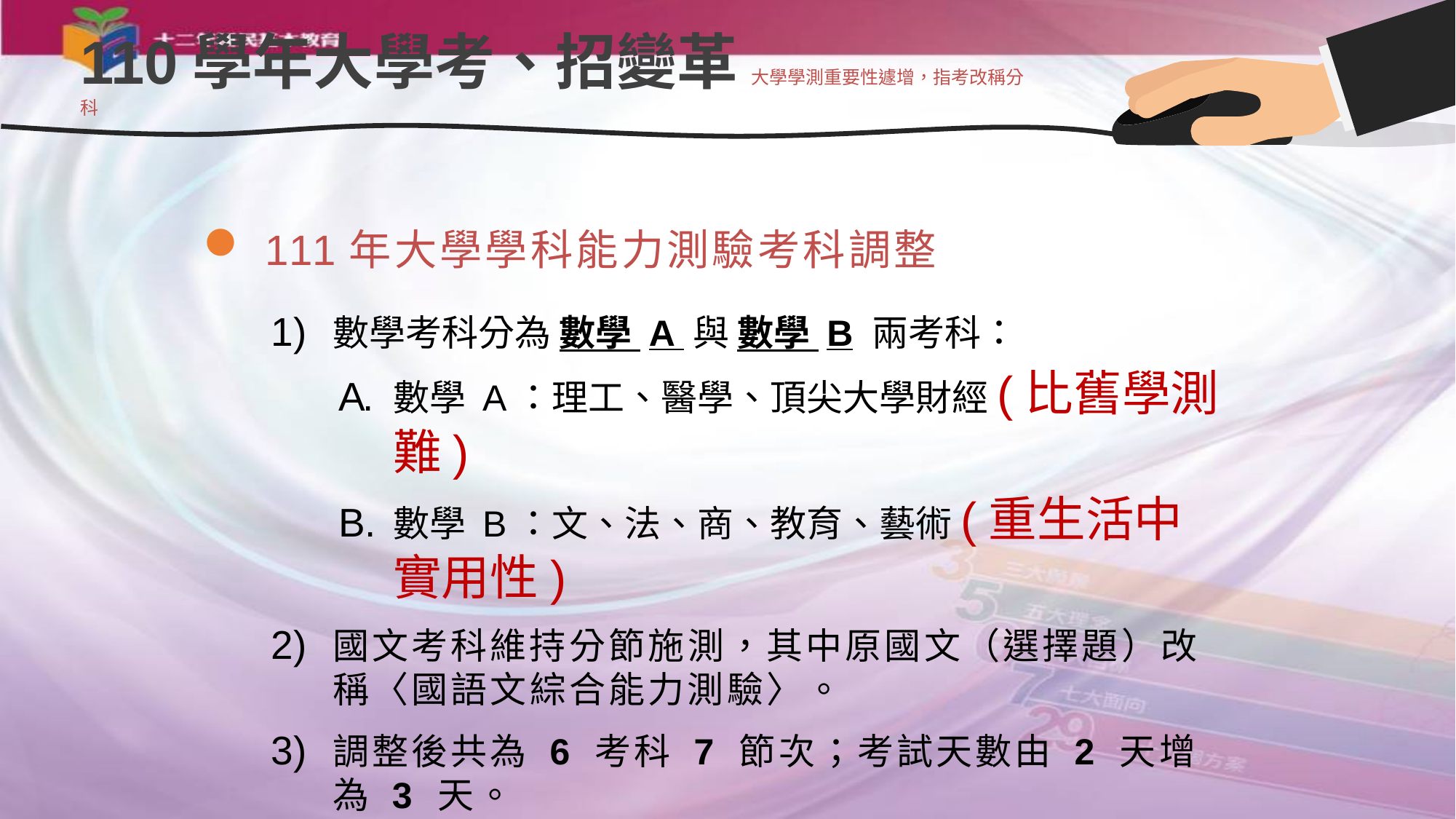

110學年大學考、招變革 大學學測重要性遽增，指考改稱分科

 111年大學學科能力測驗考科調整
數學考科分為 數學 A 與 數學 B 兩考科：
數學 A：理工、醫學、頂尖大學財經(比舊學測難)
數學 B：文、法、商、教育、藝術(重生活中實用性)
國文考科維持分節施測，其中原國文（選擇題）改稱〈國語文綜合能力測驗〉。
調整後共為 6 考科 7 節次；考試天數由 2 天增為 3 天。